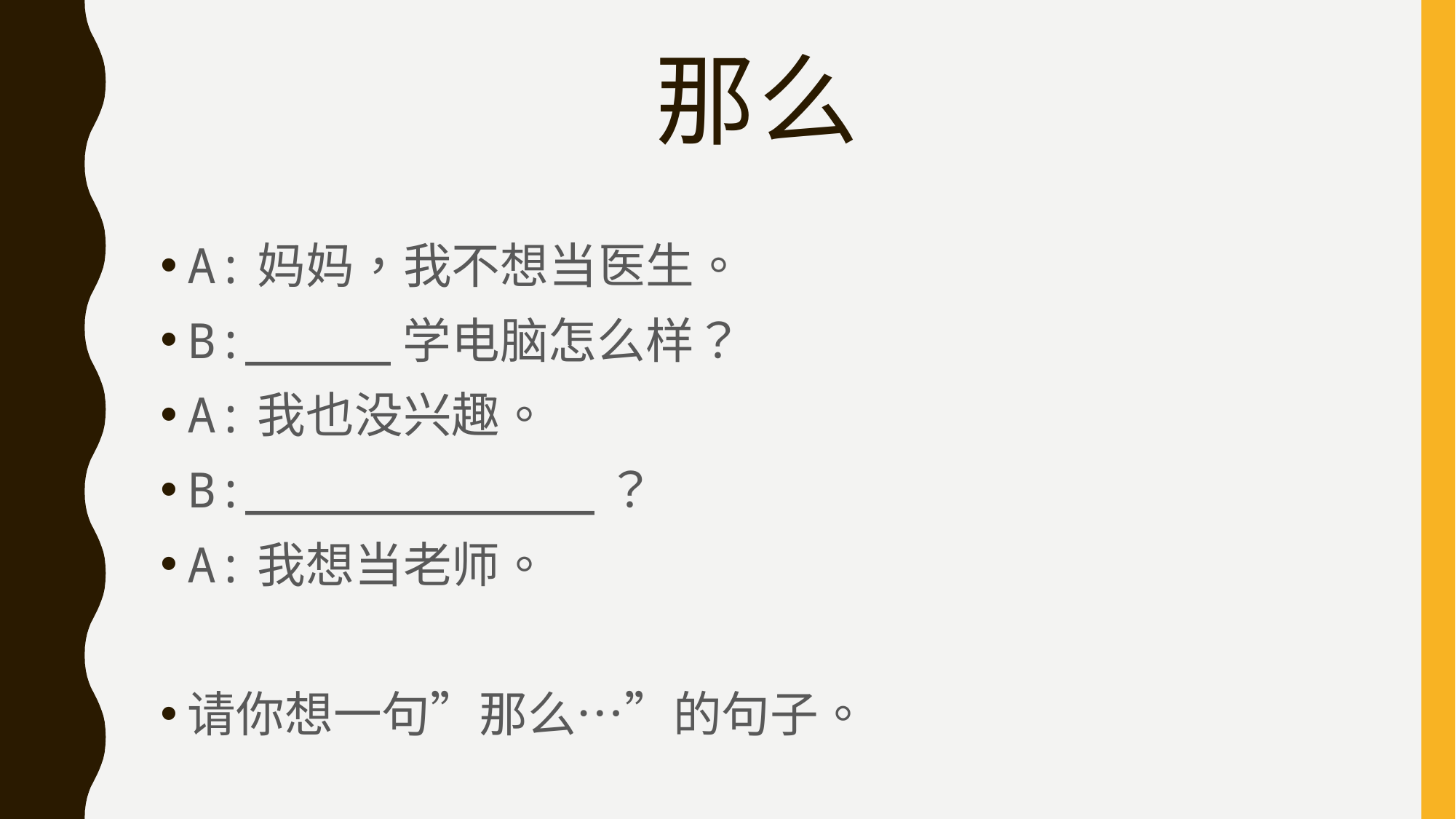

# 那么
A:妈妈，我不想当医生。
B:_____学电脑怎么样？
A:我也没兴趣。
B:____________？
A:我想当老师。

请你想一句”那么…”的句子。